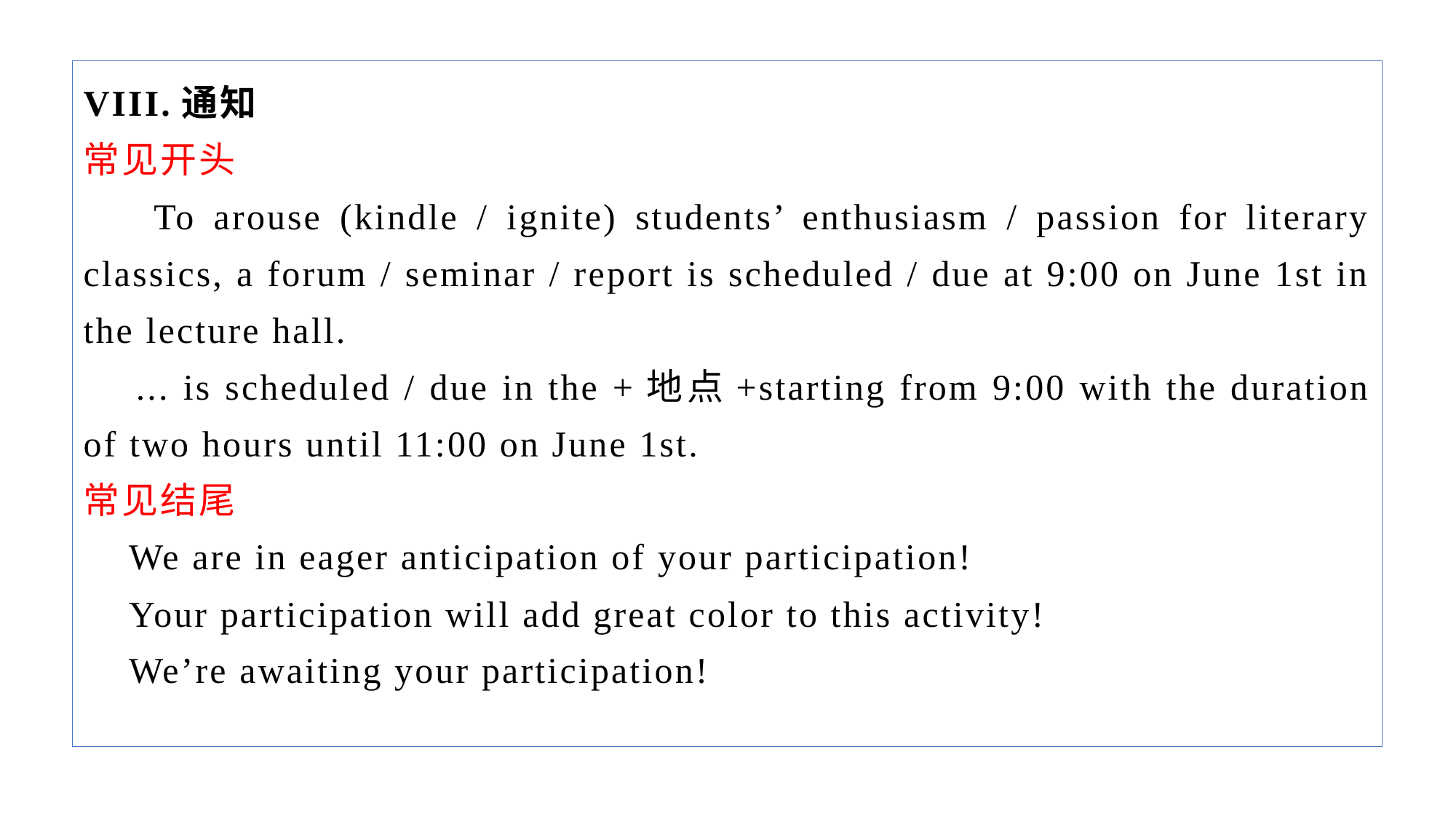

VIII.通知
常见开头
    To arouse (kindle / ignite) students’ enthusiasm / passion for literary classics, a forum / seminar / report is scheduled / due at 9:00 on June 1st in the lecture hall.
    ... is scheduled / due in the +地点+starting from 9:00 with the duration of two hours until 11:00 on June 1st.
常见结尾
    We are in eager anticipation of your participation!
    Your participation will add great color to this activity!
    We’re awaiting your participation!